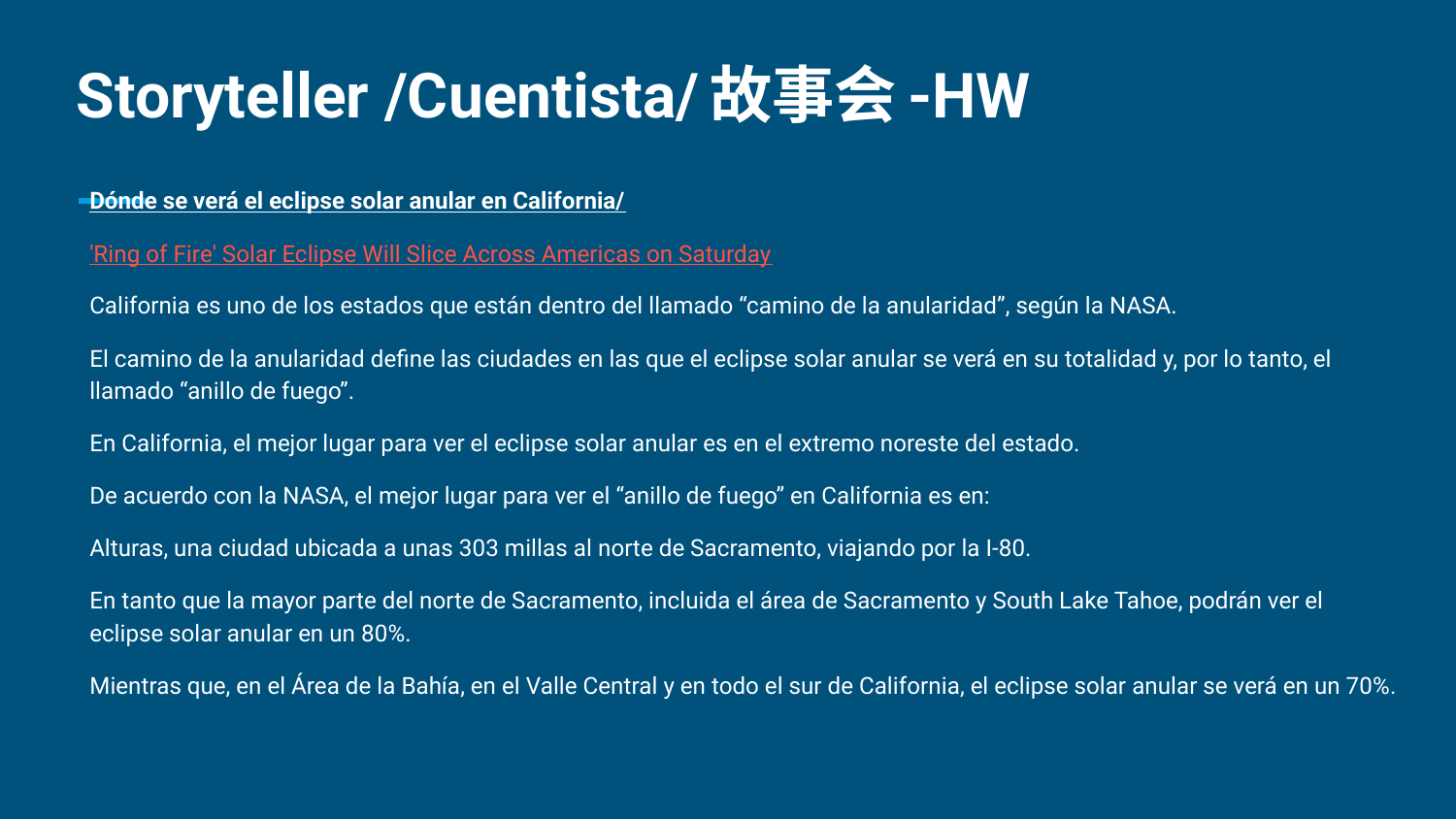

# Storyteller /Cuentista/故事会-HW
Dónde se verá el eclipse solar anular en California/
'Ring of Fire' Solar Eclipse Will Slice Across Americas on Saturday
California es uno de los estados que están dentro del llamado “camino de la anularidad”, según la NASA.
El camino de la anularidad define las ciudades en las que el eclipse solar anular se verá en su totalidad y, por lo tanto, el llamado “anillo de fuego”.
En California, el mejor lugar para ver el eclipse solar anular es en el extremo noreste del estado.
De acuerdo con la NASA, el mejor lugar para ver el “anillo de fuego” en California es en:
Alturas, una ciudad ubicada a unas 303 millas al norte de Sacramento, viajando por la I-80.
En tanto que la mayor parte del norte de Sacramento, incluida el área de Sacramento y South Lake Tahoe, podrán ver el eclipse solar anular en un 80%.
Mientras que, en el Área de la Bahía, en el Valle Central y en todo el sur de California, el eclipse solar anular se verá en un 70%.